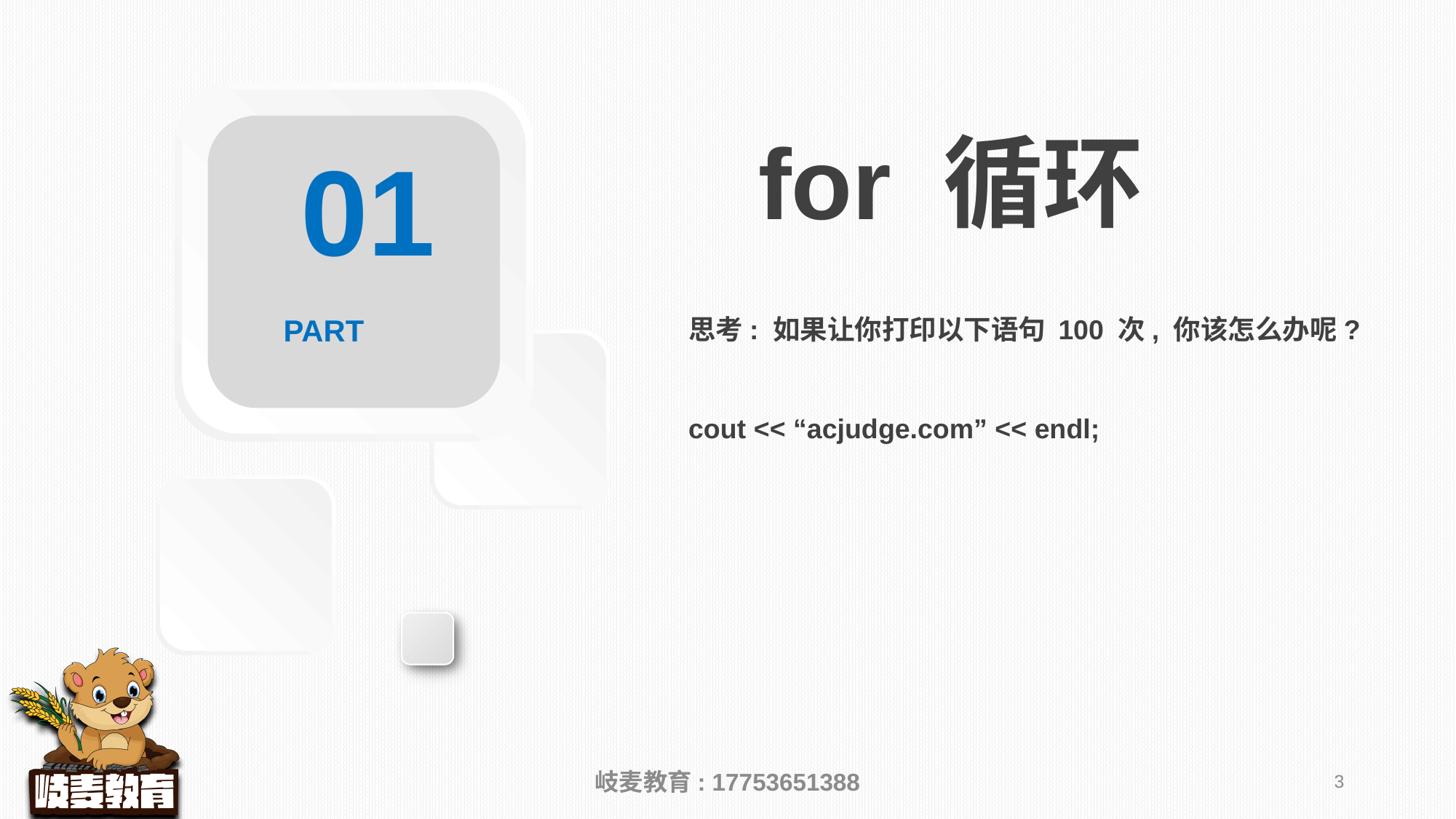

for 循环
01
思考: 如果让你打印以下语句 100 次, 你该怎么办呢?
cout << “acjudge.com” << endl;
岐麦教育: 17753651388
3